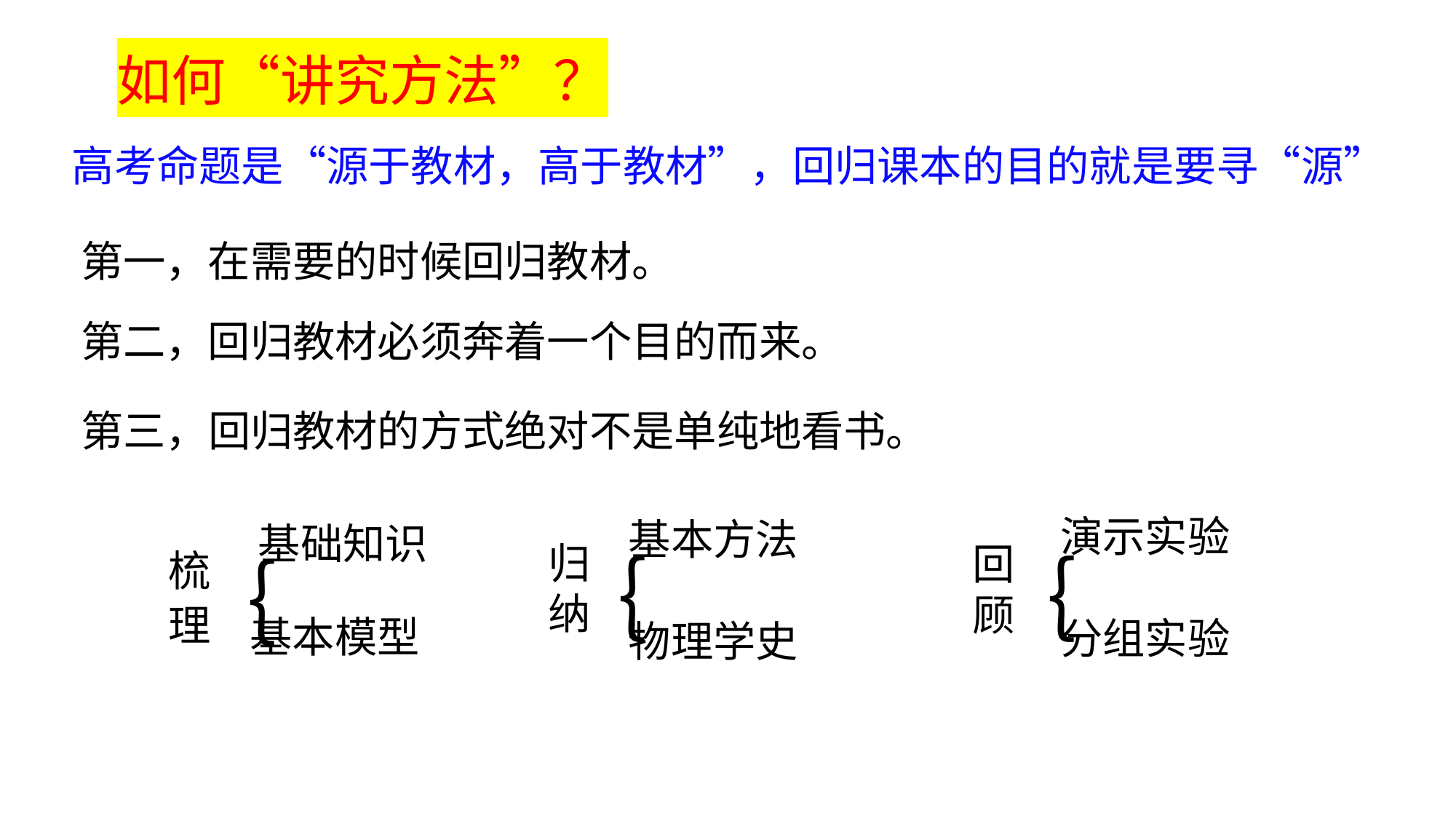

如何“讲究方法”？
高考命题是“源于教材，高于教材”，回归课本的目的就是要寻“源”
第一，在需要的时候回归教材。
第二，回归教材必须奔着一个目的而来。
第三，回归教材的方式绝对不是单纯地看书。
演示实验
基本方法
基础知识
｛
｛
归纳
回顾
｛
梳理
基本模型
分组实验
物理学史